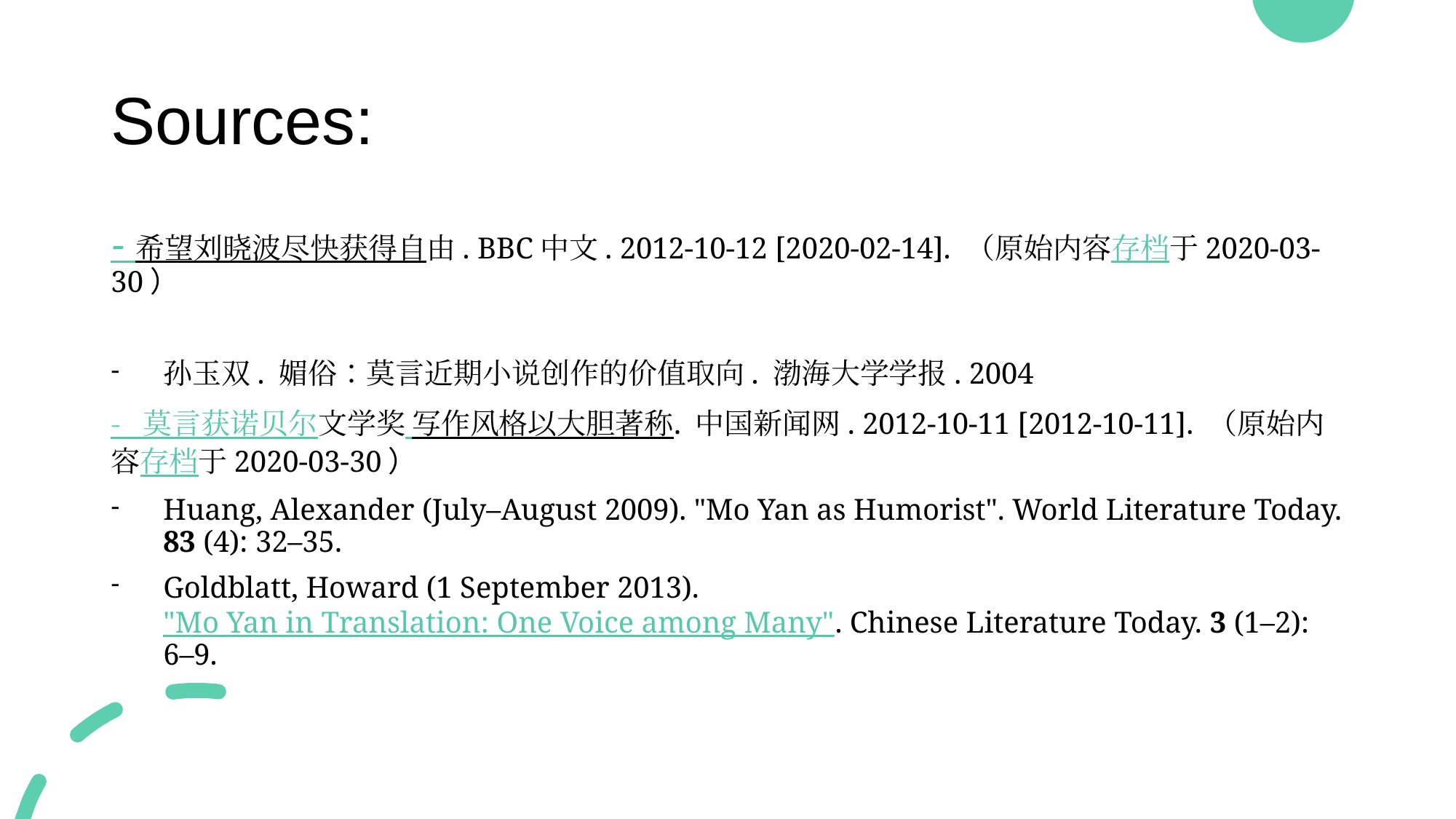

# Sources:
- 希望刘晓波尽快获得自由. BBC中文. 2012-10-12 [2020-02-14]. （原始内容存档于2020-03-30）

孙玉双. 媚俗：莫言近期小说创作的价值取向. 渤海大学学报. 2004
-   莫言获诺贝尔文学奖 写作风格以大胆著称. 中国新闻网. 2012-10-11 [2012-10-11]. （原始内容存档于2020-03-30）
Huang, Alexander (July–August 2009). "Mo Yan as Humorist". World Literature Today. 83 (4): 32–35.
Goldblatt, Howard (1 September 2013). "Mo Yan in Translation: One Voice among Many". Chinese Literature Today. 3 (1–2): 6–9.